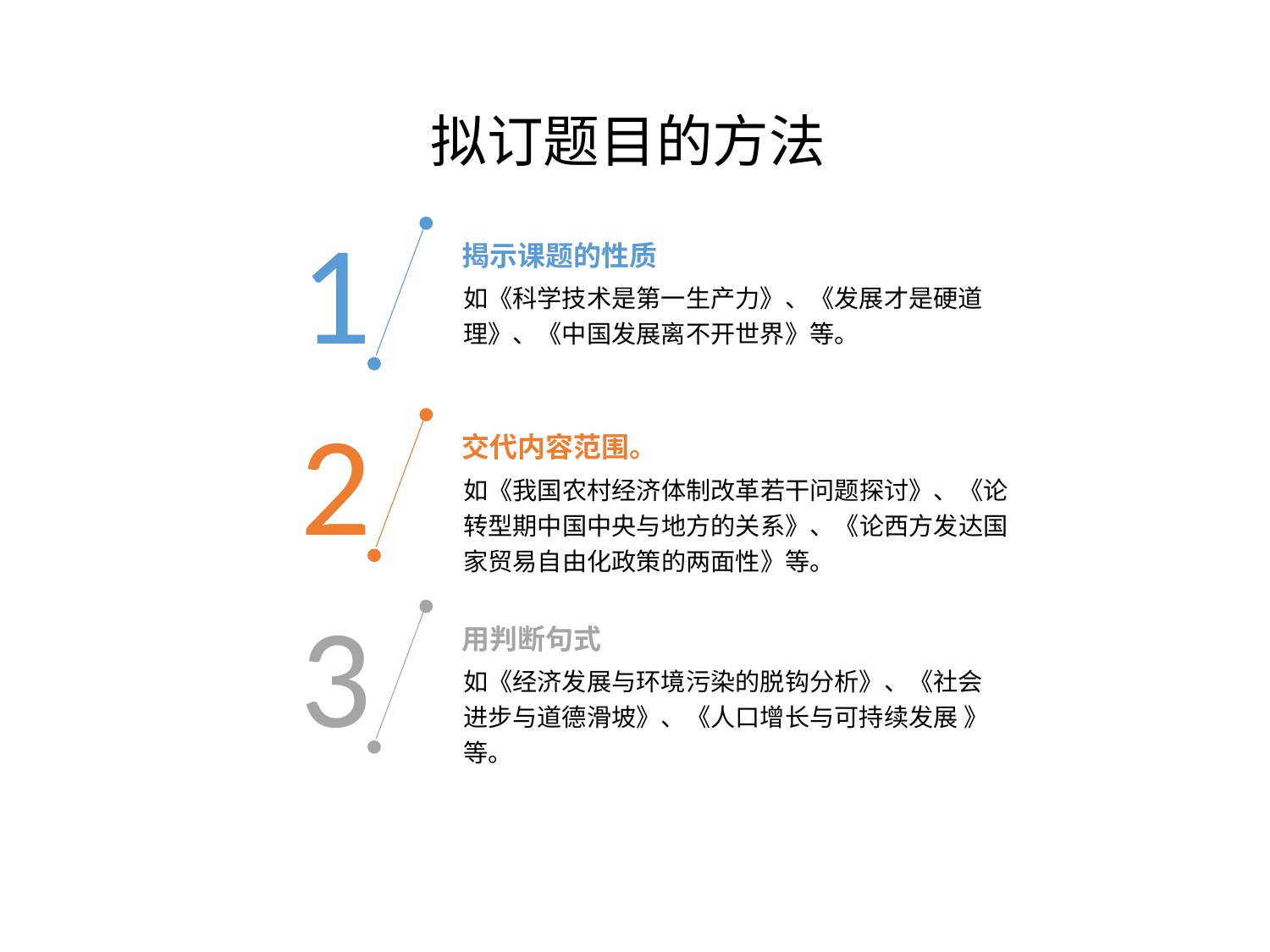

拟订题目的方法
1

揭示课题的性质
如《科学技术是第一生产力》、《发展才是硬道理》、《中国发展离不开世界》等。
2

交代内容范围。
如《我国农村经济体制改革若干问题探讨》、《论转型期中国中央与地方的关系》、《论西方发达国家贸易自由化政策的两面性》等。
3

用判断句式
如《经济发展与环境污染的脱钩分析》、《社会进步与道德滑坡》、《人口增长与可持续发展 》等。